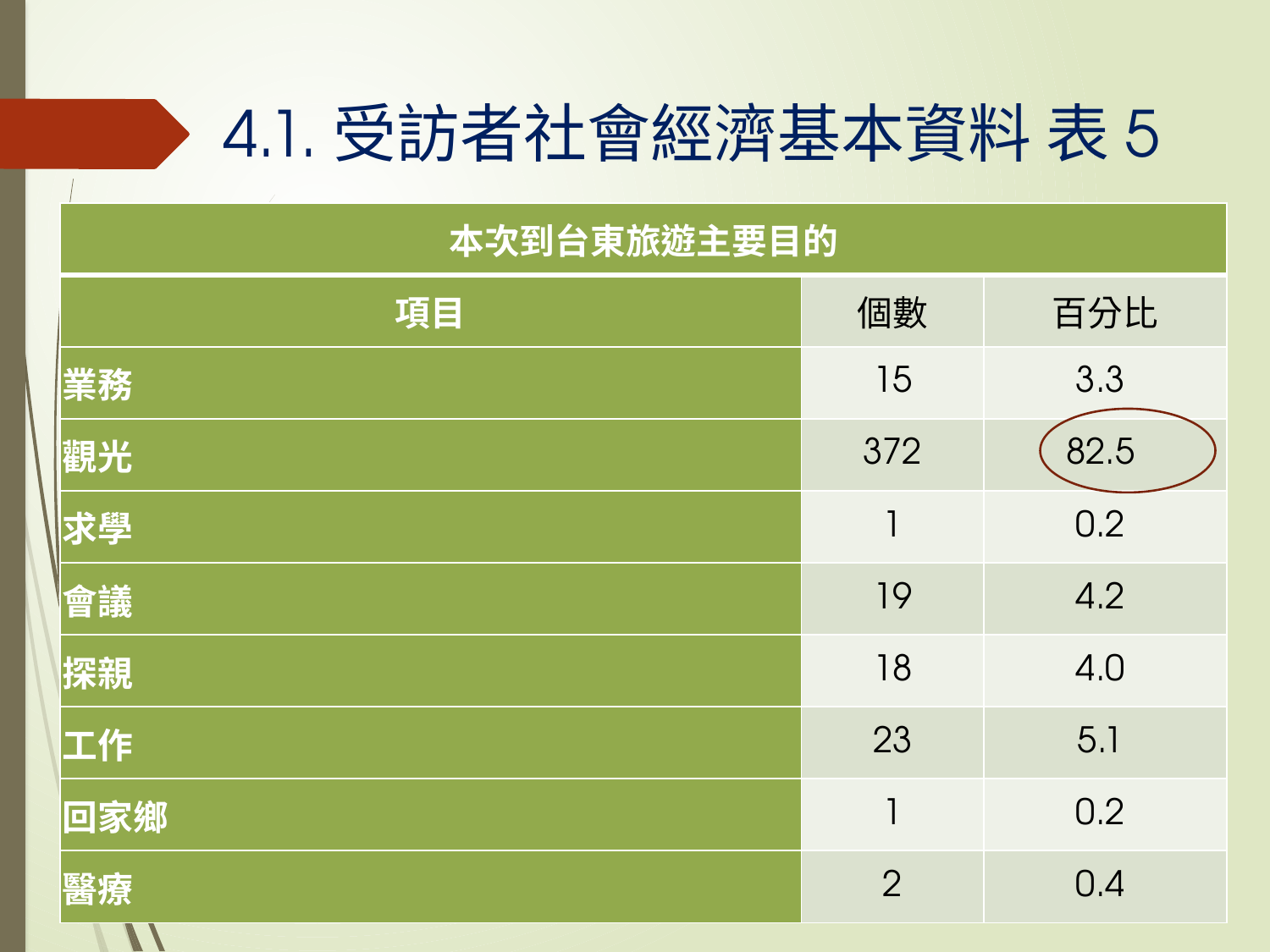

# 4.1.受訪者社會經濟基本資料 表5
| 本次到台東旅遊主要目的 |  |  |
| --- | --- | --- |
| 項目 | 個數 | 百分比 |
| 業務 | 15 | 3.3 |
| 觀光 | 372 | 82.5 |
| 求學 | 1 | 0.2 |
| 會議 | 19 | 4.2 |
| 探親 | 18 | 4.0 |
| 工作 | 23 | 5.1 |
| 回家鄉 | 1 | 0.2 |
| 醫療 | 2 | 0.4 |